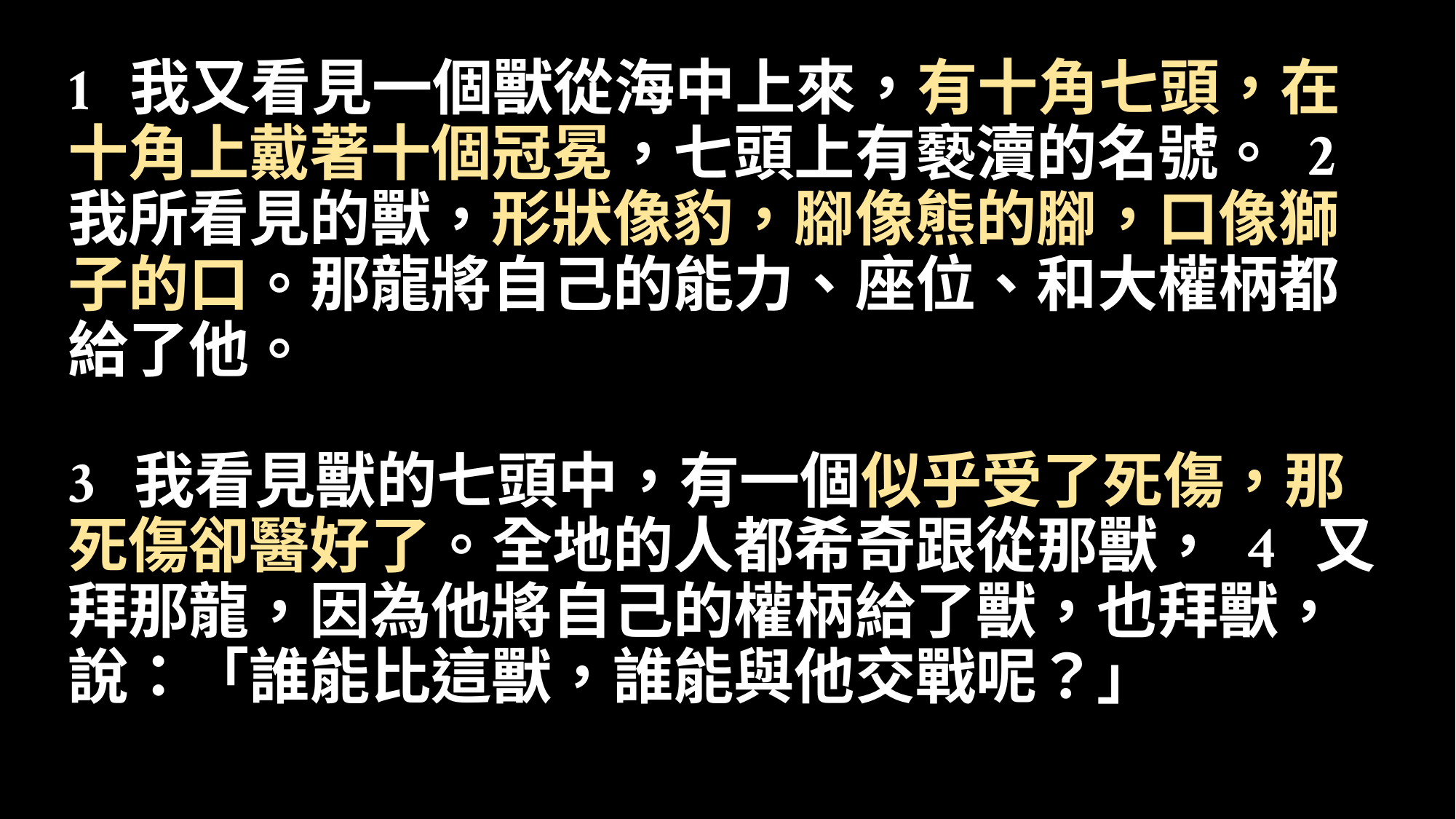

1  我又看見一個獸從海中上來，有十角七頭，在十角上戴著十個冠冕，七頭上有褻瀆的名號。 2  我所看見的獸，形狀像豹，腳像熊的腳，口像獅子的口。那龍將自己的能力、座位、和大權柄都給了他。 
3  我看見獸的七頭中，有一個似乎受了死傷，那死傷卻醫好了。全地的人都希奇跟從那獸， 4  又拜那龍，因為他將自己的權柄給了獸，也拜獸，說：「誰能比這獸，誰能與他交戰呢？」